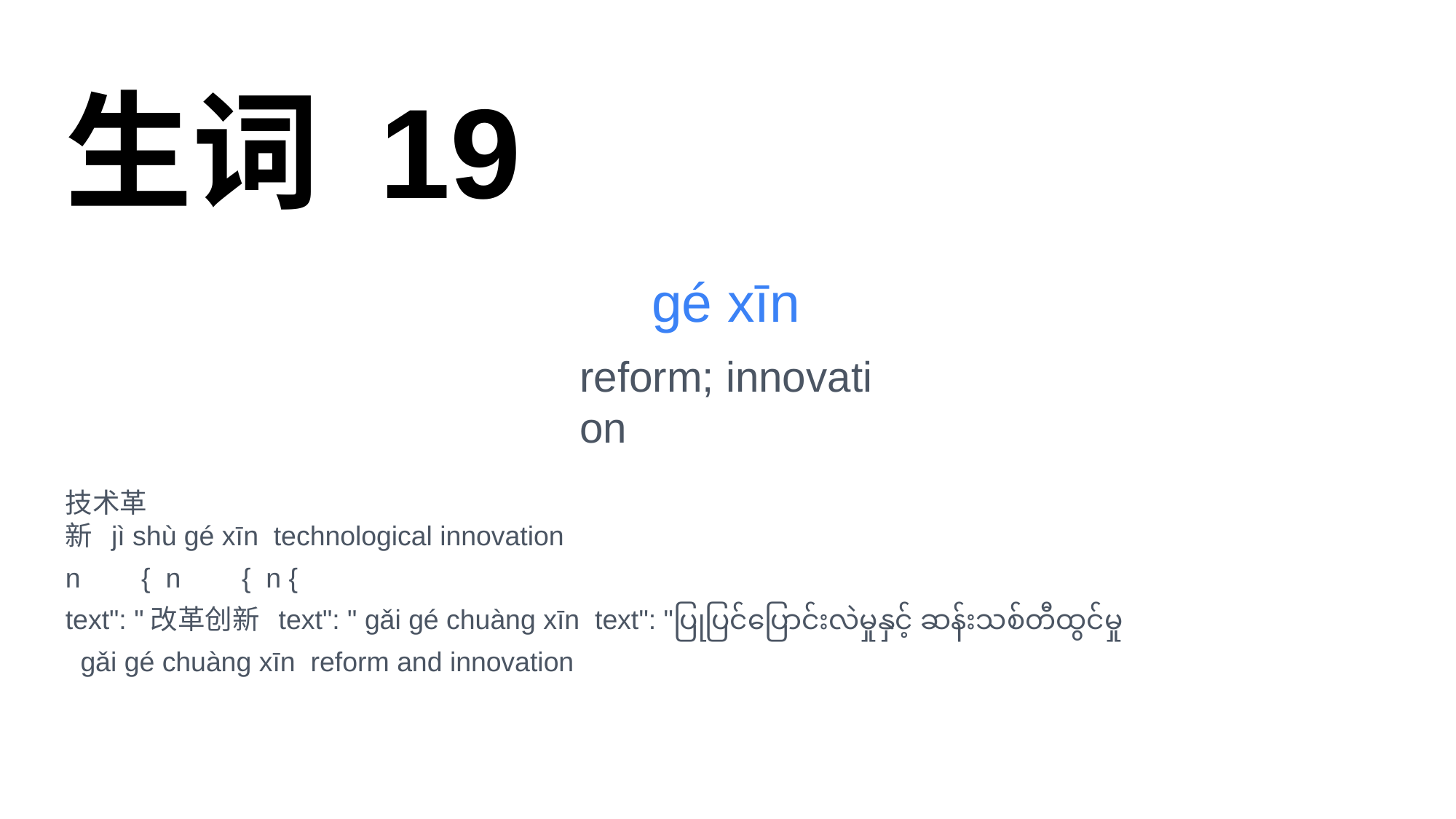

生词 19
gé xīn
reform; innovati
on
技术革
新  jì shù gé xīn  technological innovation
n        {  n        {  n {
text": "改革创新  text": " gǎi gé chuàng xīn  text": "ပြုပြင်ပြောင်းလဲမှုနှင့် ဆန်းသစ်တီထွင်မှု
  gǎi gé chuàng xīn  reform and innovation